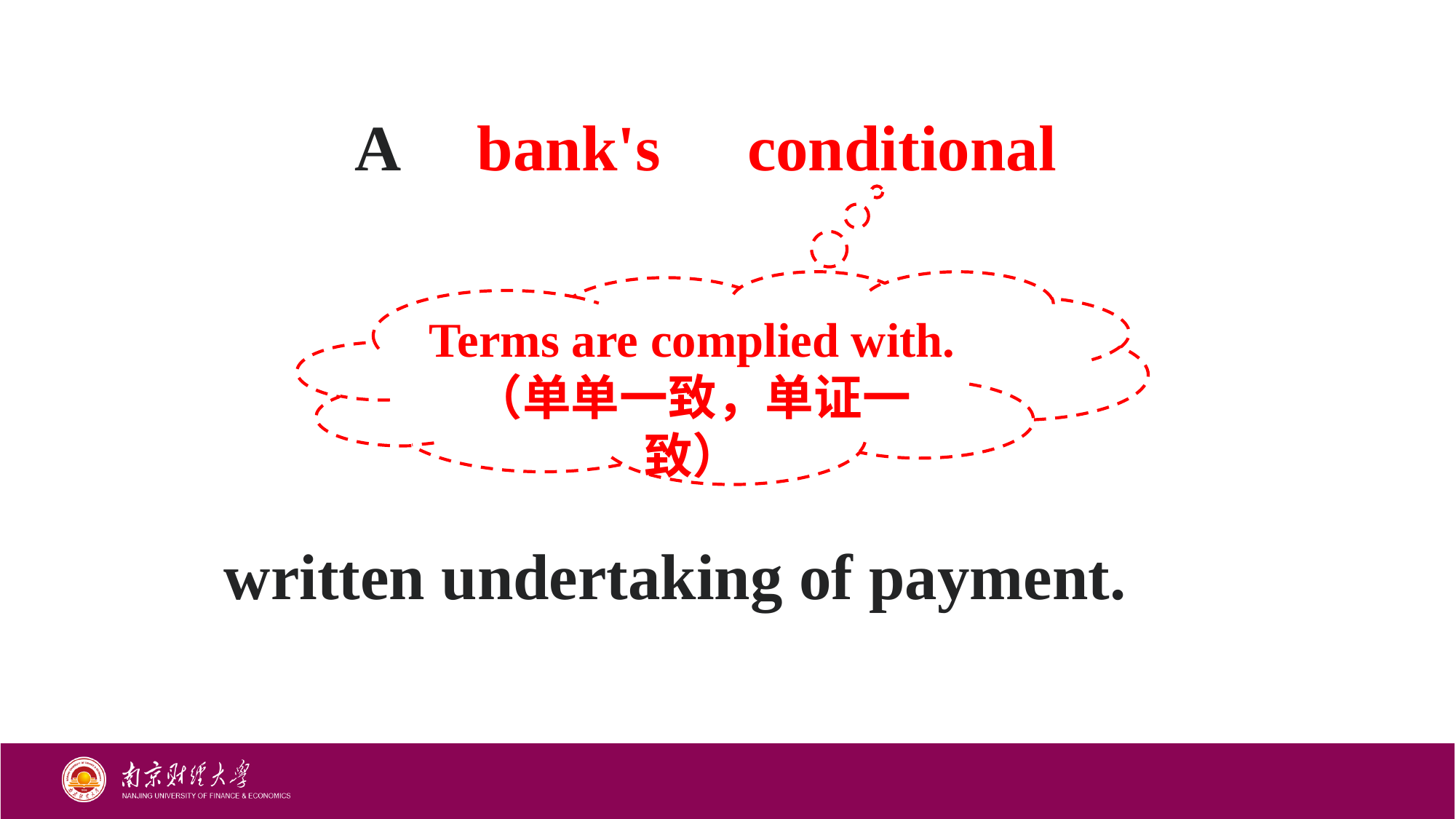

A
bank's
conditional
Terms are complied with.
（单单一致，单证一致）
written undertaking of payment.